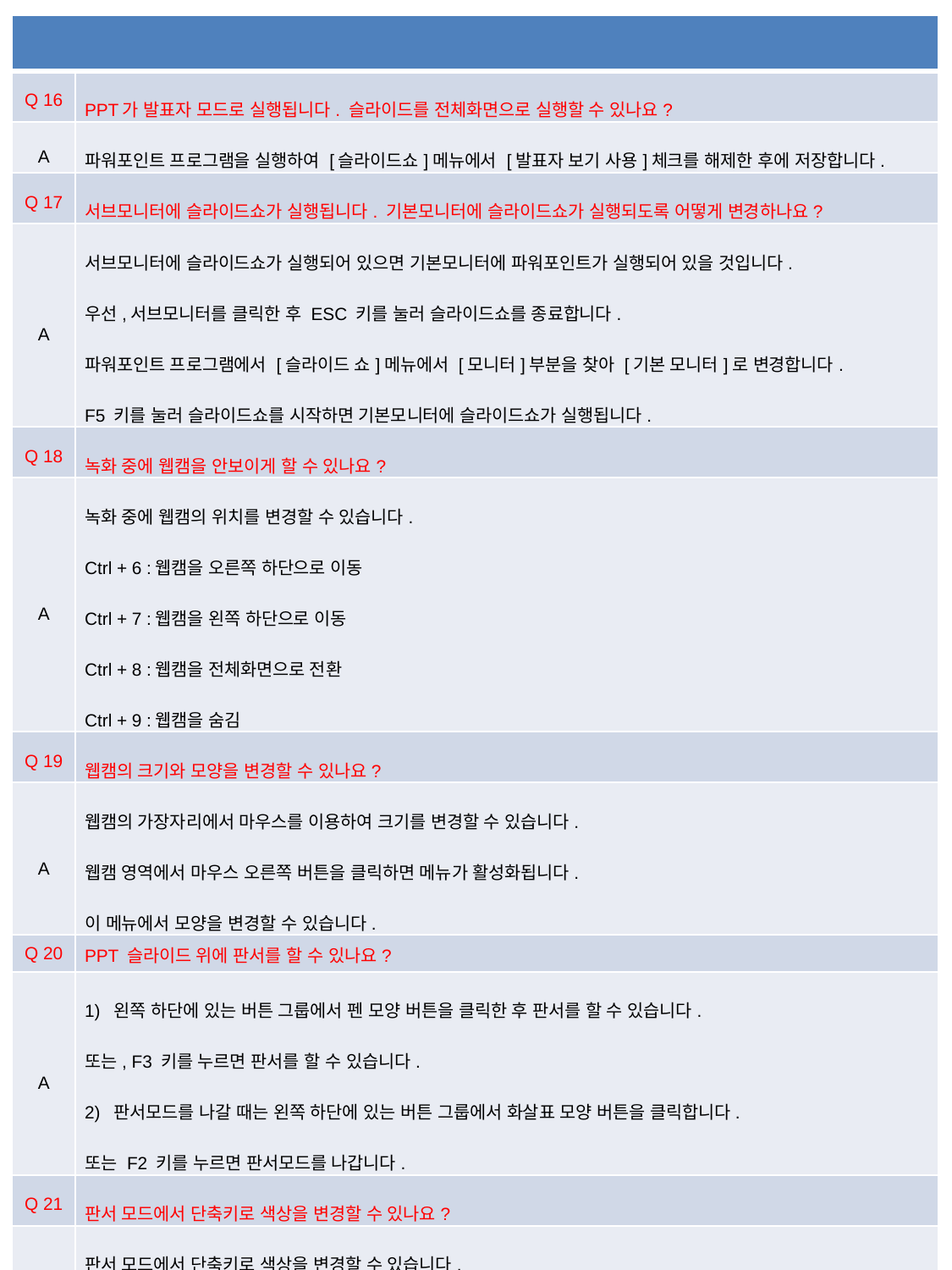

|  |  |
| --- | --- |
| Q 16 | PPT가 발표자 모드로 실행됩니다. 슬라이드를 전체화면으로 실행할 수 있나요? |
| A | 파워포인트 프로그램을 실행하여 [슬라이드쇼]메뉴에서 [발표자 보기 사용]체크를 해제한 후에 저장합니다. |
| Q 17 | 서브모니터에 슬라이드쇼가 실행됩니다. 기본모니터에 슬라이드쇼가 실행되도록 어떻게 변경하나요? |
| A | 서브모니터에 슬라이드쇼가 실행되어 있으면 기본모니터에 파워포인트가 실행되어 있을 것입니다. 우선,서브모니터를 클릭한 후 ESC 키를 눌러 슬라이드쇼를 종료합니다. 파워포인트 프로그램에서 [슬라이드 쇼]메뉴에서 [모니터]부분을 찾아 [기본 모니터]로 변경합니다. F5 키를 눌러 슬라이드쇼를 시작하면 기본모니터에 슬라이드쇼가 실행됩니다. |
| Q 18 | 녹화 중에 웹캠을 안보이게 할 수 있나요? |
| A | 녹화 중에 웹캠의 위치를 변경할 수 있습니다. Ctrl + 6 :웹캠을 오른쪽 하단으로 이동 Ctrl + 7 :웹캠을 왼쪽 하단으로 이동 Ctrl + 8 :웹캠을 전체화면으로 전환 Ctrl + 9 :웹캠을 숨김 |
| Q 19 | 웹캠의 크기와 모양을 변경할 수 있나요? |
| A | 웹캠의 가장자리에서 마우스를 이용하여 크기를 변경할 수 있습니다. 웹캠 영역에서 마우스 오른쪽 버튼을 클릭하면 메뉴가 활성화됩니다. 이 메뉴에서 모양을 변경할 수 있습니다. |
| Q 20 | PPT 슬라이드 위에 판서를 할 수 있나요? |
| A | 1) 왼쪽 하단에 있는 버튼 그룹에서 펜 모양 버튼을 클릭한 후 판서를 할 수 있습니다. 또는, F3 키를 누르면 판서를 할 수 있습니다. 2) 판서모드를 나갈 때는 왼쪽 하단에 있는 버튼 그룹에서 화살표 모양 버튼을 클릭합니다. 또는 F2 키를 누르면 판서모드를 나갑니다. |
| Q 21 | 판서 모드에서 단축키로 색상을 변경할 수 있나요? |
| A | 판서 모드에서 단축키로 색상을 변경할 수 있습니다. 1 :빨강 / 2 :초록 / 3 :파랑 / 4 :노랑 / 5 :흰색 / 6 :검정 |
| Q 22 | 현재 슬라이드의 판서를 한 번에 지우는 방법은? |
| A | 단축키 C 를 이용하여 현재 슬라이드에 그려진 판서를 한 번에 지울 수 있습니다. |